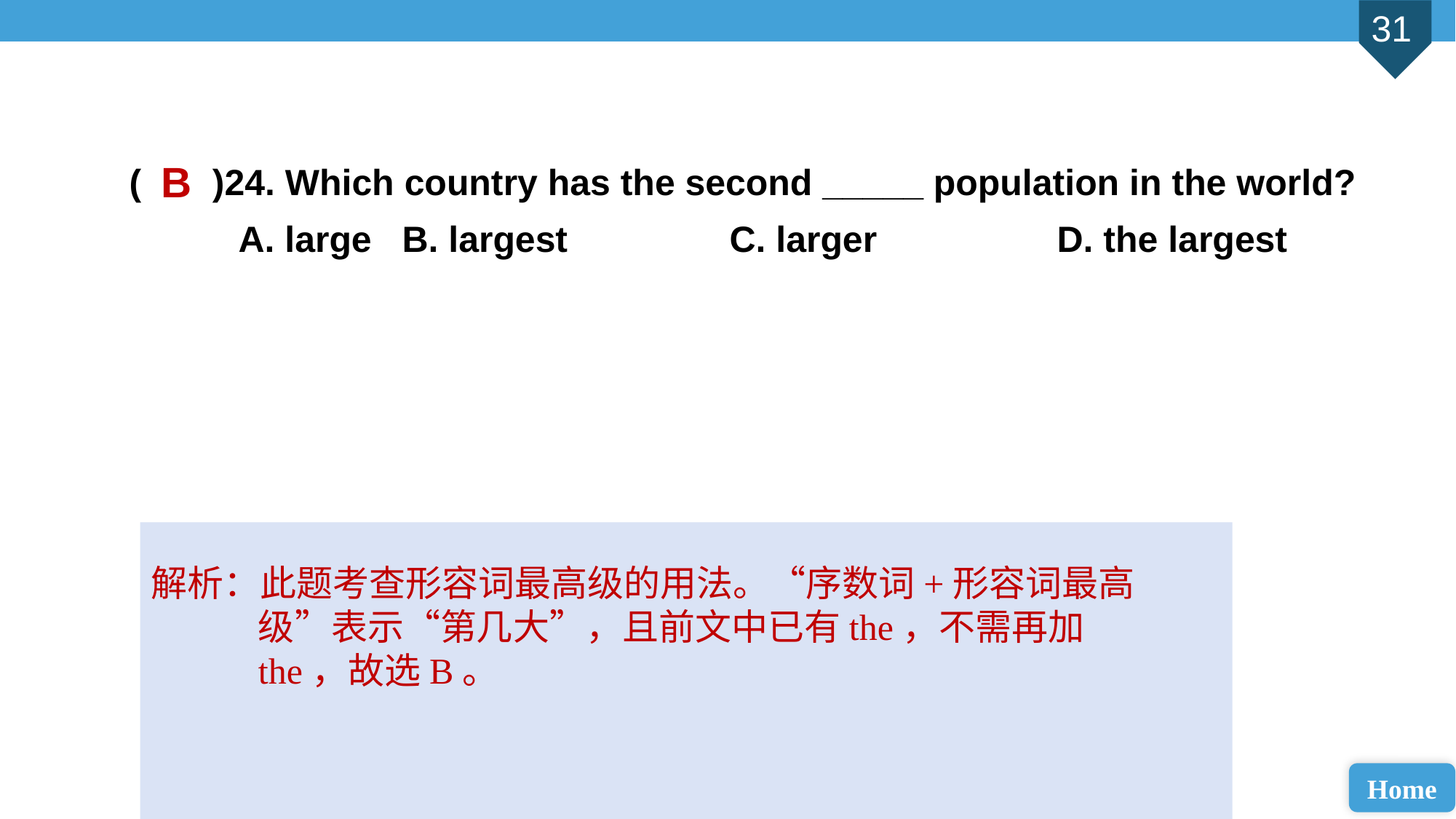

(       )24. Which country has the second _____ population in the world?
A. large 	B. largest 		C. larger 		D. the largest
B

解析：此题考查形容词最高级的用法。“序数词+形容词最高级”表示“第几大”，且前文中已有the，不需再加the，故选B。